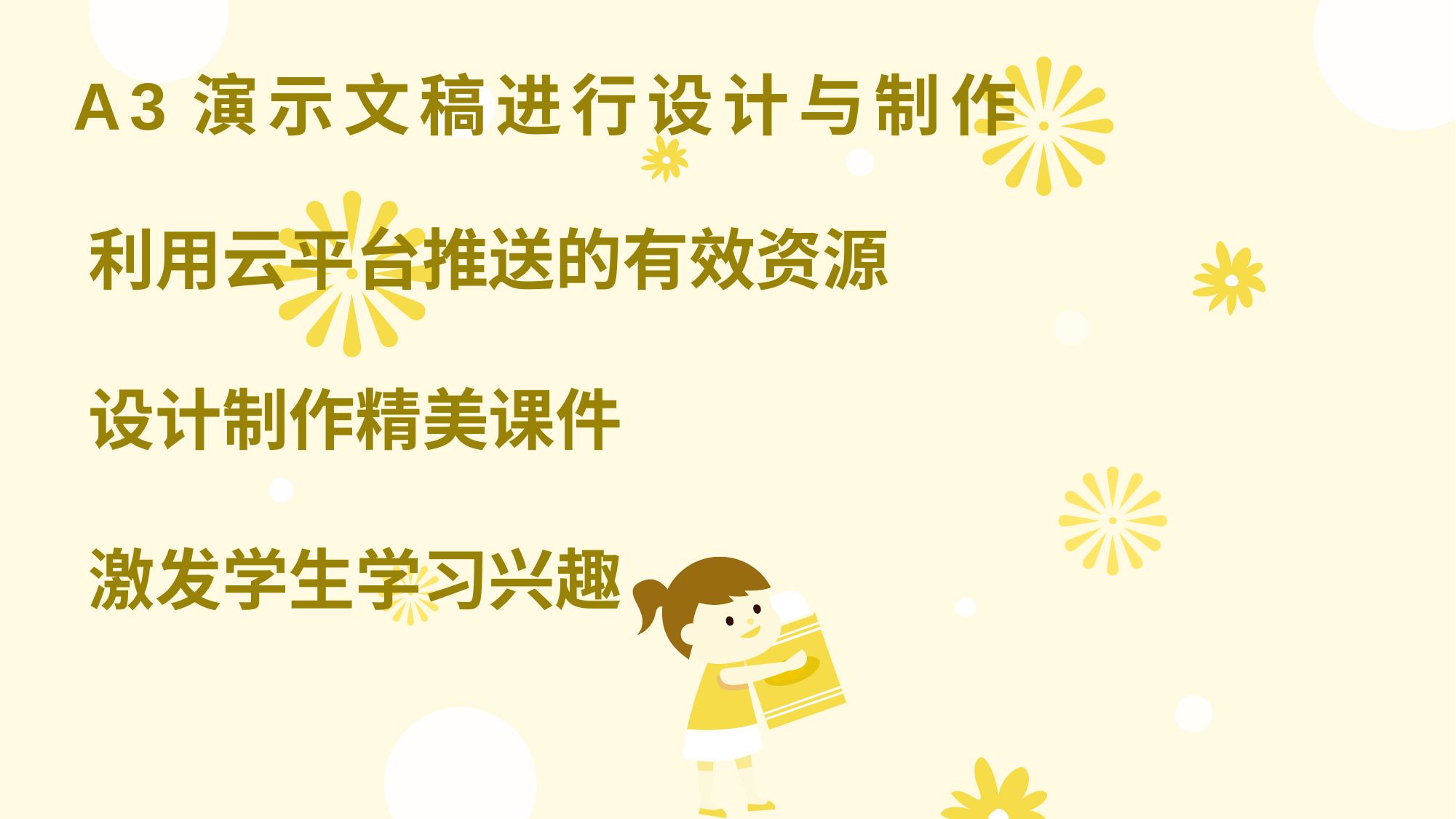

# A3演示文稿进行设计与制作
利用云平台推送的有效资源

设计制作精美课件

激发学生学习兴趣